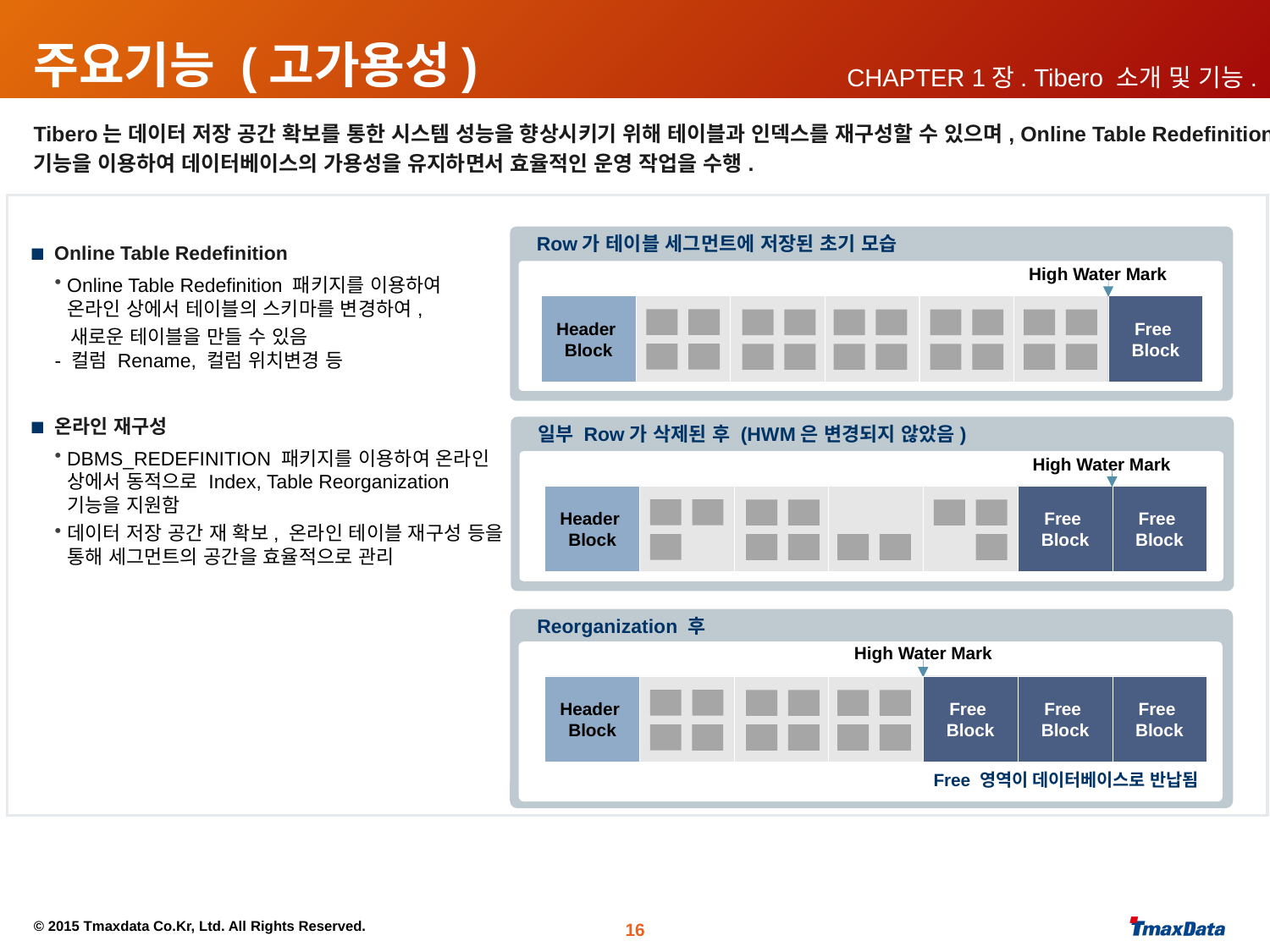

# 주요기능 (고가용성)
CHAPTER 1장. Tibero 소개 및 기능.
Tibero는 데이터 저장 공간 확보를 통한 시스템 성능을 향상시키기 위해 테이블과 인덱스를 재구성할 수 있으며, Online Table Redefinition 기능을 이용하여 데이터베이스의 가용성을 유지하면서 효율적인 운영 작업을 수행.

Row가 테이블 세그먼트에 저장된 초기 모습

High Water Mark

Header
Block

Free
Block

Online Table Redefinition
Online Table Redefinition 패키지를 이용하여 온라인 상에서 테이블의 스키마를 변경하여,
  새로운 테이블을 만들 수 있음
- 컬럼 Rename, 컬럼 위치변경 등
온라인 재구성
일부 Row가 삭제된 후 (HWM은 변경되지 않았음)

High Water Mark

Header
Block

Free
Block
Free
Block

DBMS_REDEFINITION 패키지를 이용하여 온라인 상에서 동적으로 Index, Table Reorganization 기능을 지원함
데이터 저장 공간 재 확보, 온라인 테이블 재구성 등을 통해 세그먼트의 공간을 효율적으로 관리
Reorganization 후
High Water Mark

Header
Block

Free
Block
Free
Block
Free
Block

Free 영역이 데이터베이스로 반납됨